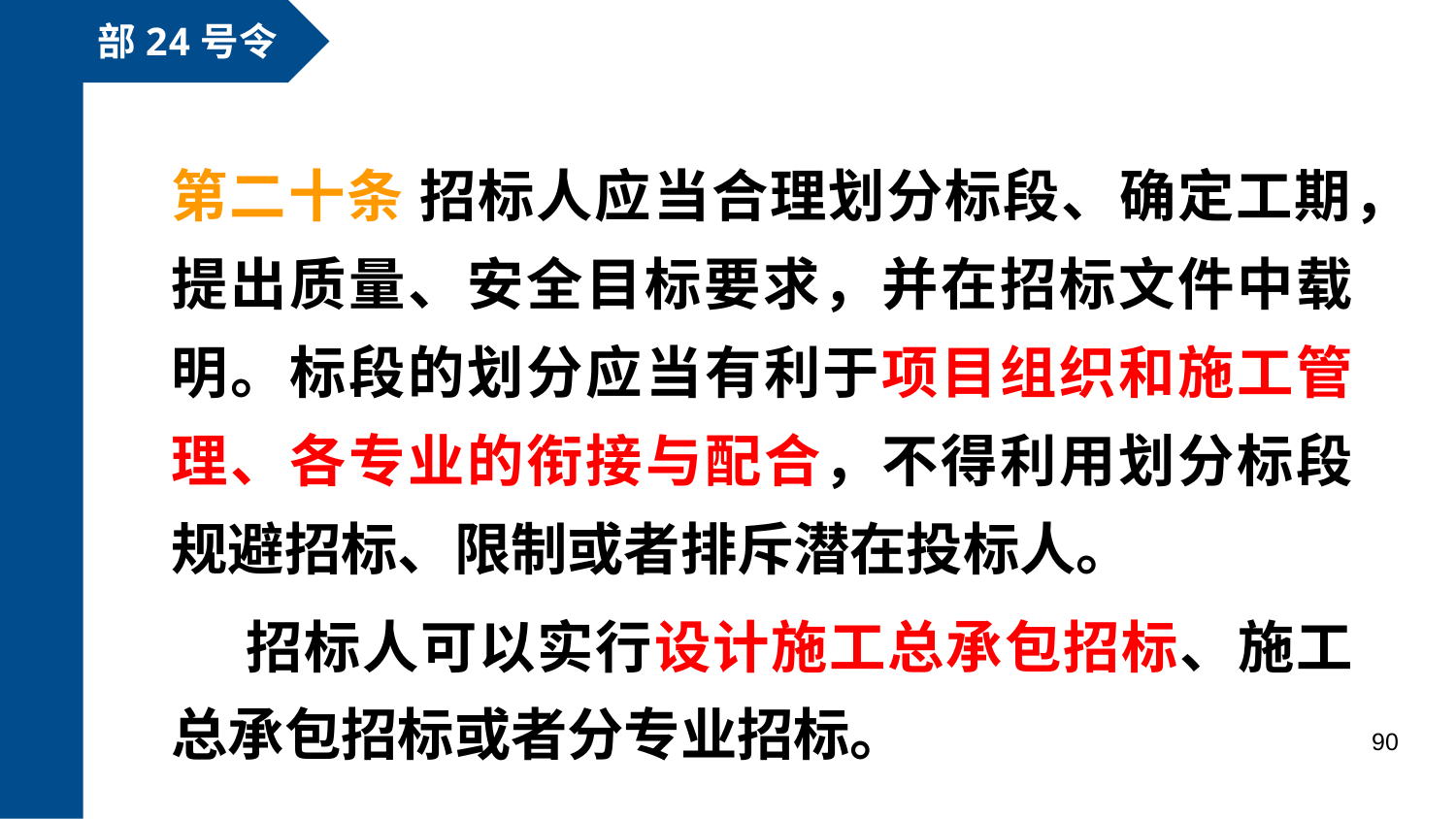

部24号令
第二十条 招标人应当合理划分标段、确定工期，提出质量、安全目标要求，并在招标文件中载明。标段的划分应当有利于项目组织和施工管理、各专业的衔接与配合，不得利用划分标段规避招标、限制或者排斥潜在投标人。
    招标人可以实行设计施工总承包招标、施工总承包招标或者分专业招标。
90